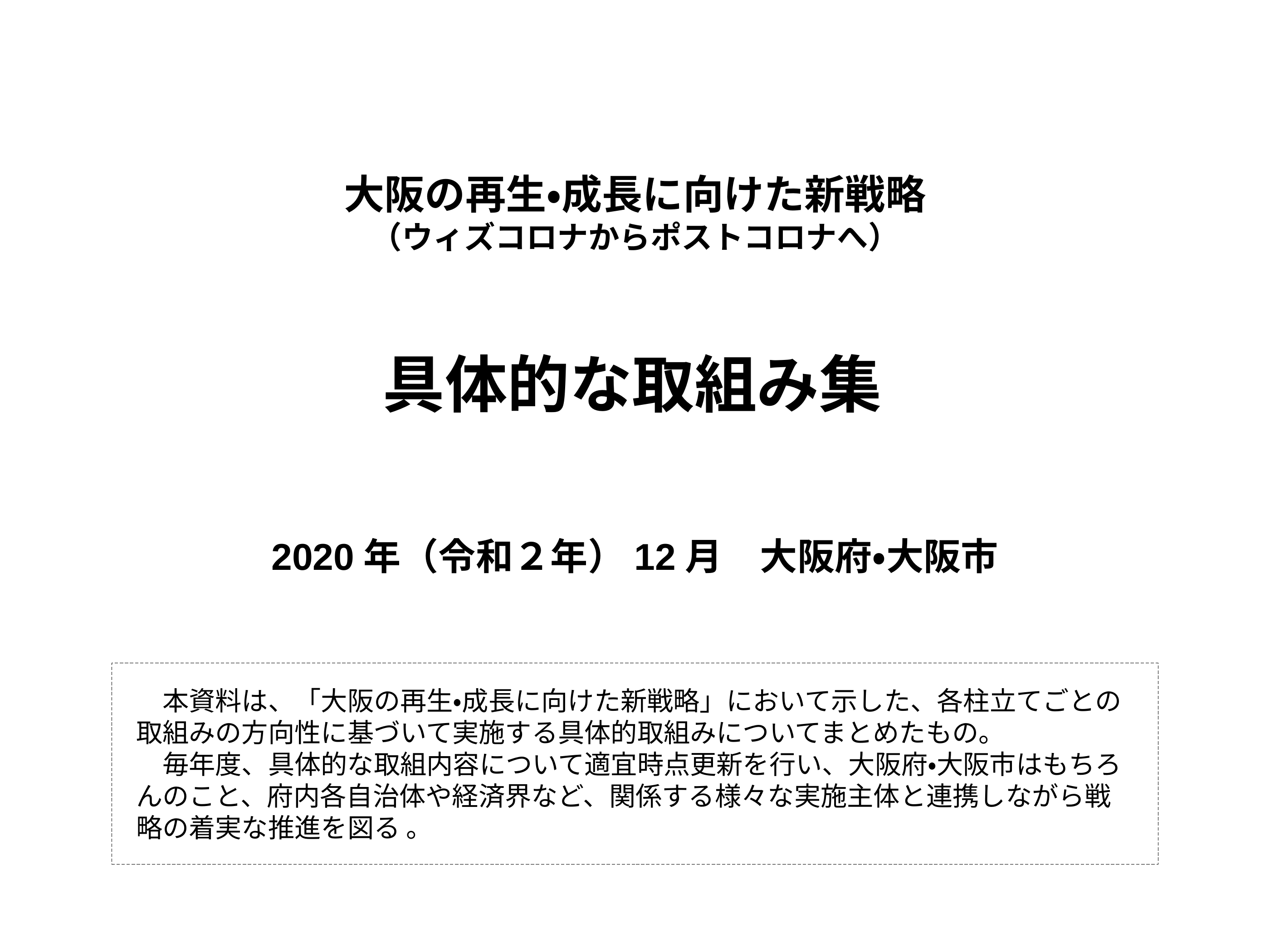

大阪の再生・成長に向けた新戦略
（ウィズコロナからポストコロナへ）
具体的な取組み集
2020年（令和２年）12月　大阪府・大阪市
　本資料は、「大阪の再生・成長に向けた新戦略」において示した、各柱立てごとの取組みの方向性に基づいて実施する具体的取組みについてまとめたもの。
　毎年度、具体的な取組内容について適宜時点更新を行い、大阪府・大阪市はもちろんのこと、府内各自治体や経済界など、関係する様々な実施主体と連携しながら戦略の着実な推進を図る 。